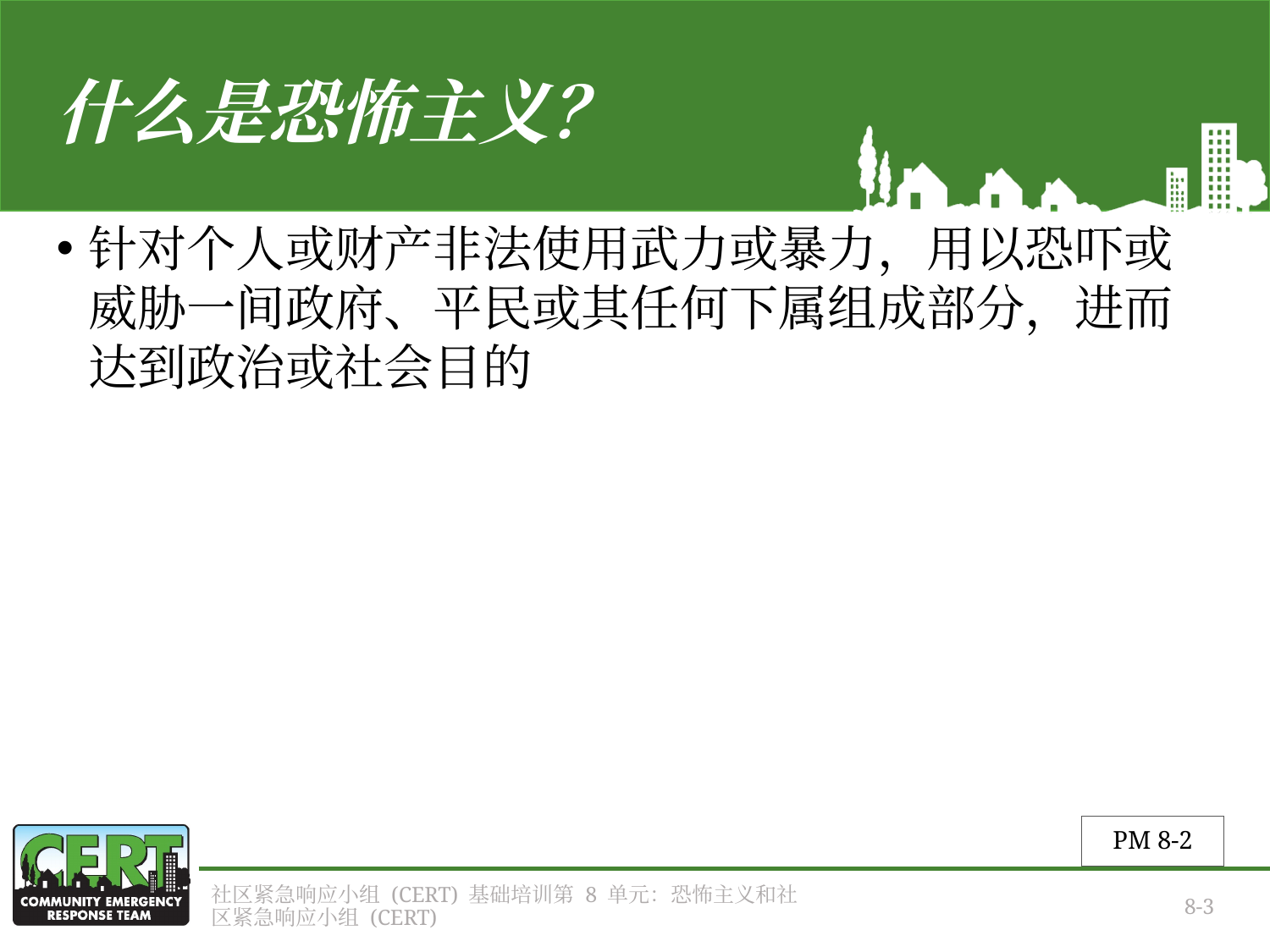

# 什么是恐怖主义？
针对个人或财产非法使用武力或暴力，用以恐吓或威胁一间政府、平民或其任何下属组成部分，进而达到政治或社会目的
PM 8-2
社区紧急响应小组 (CERT) 基础培训第 8 单元：恐怖主义和社区紧急响应小组 (CERT)
8-3